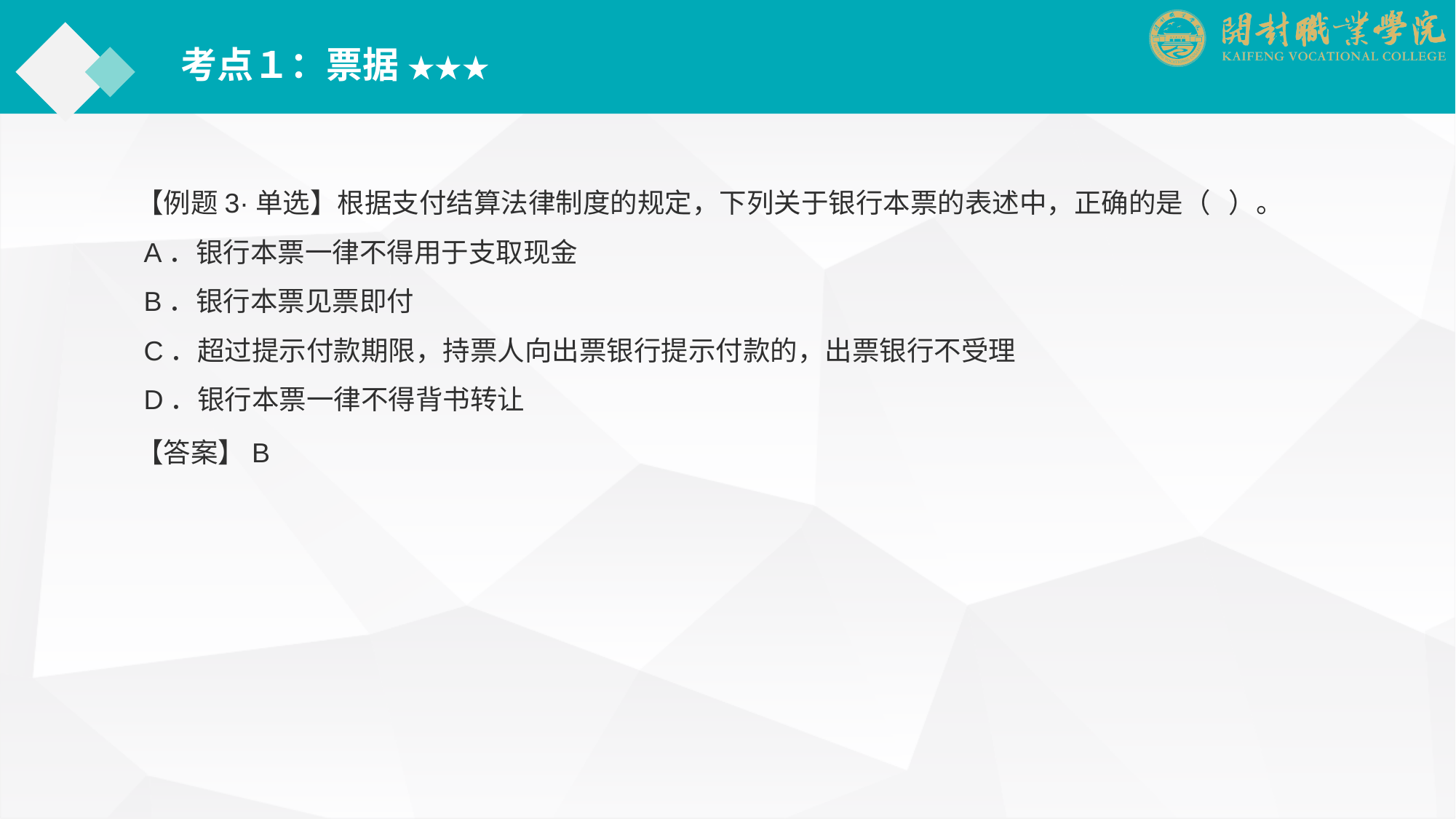

考点１：票据 ★★★
【例题3·单选】根据支付结算法律制度的规定，下列关于银行本票的表述中，正确的是（   ）。
 A．银行本票一律不得用于支取现金
 B．银行本票见票即付
 C．超过提示付款期限，持票人向出票银行提示付款的，出票银行不受理
 D．银行本票一律不得背书转让
【答案】B